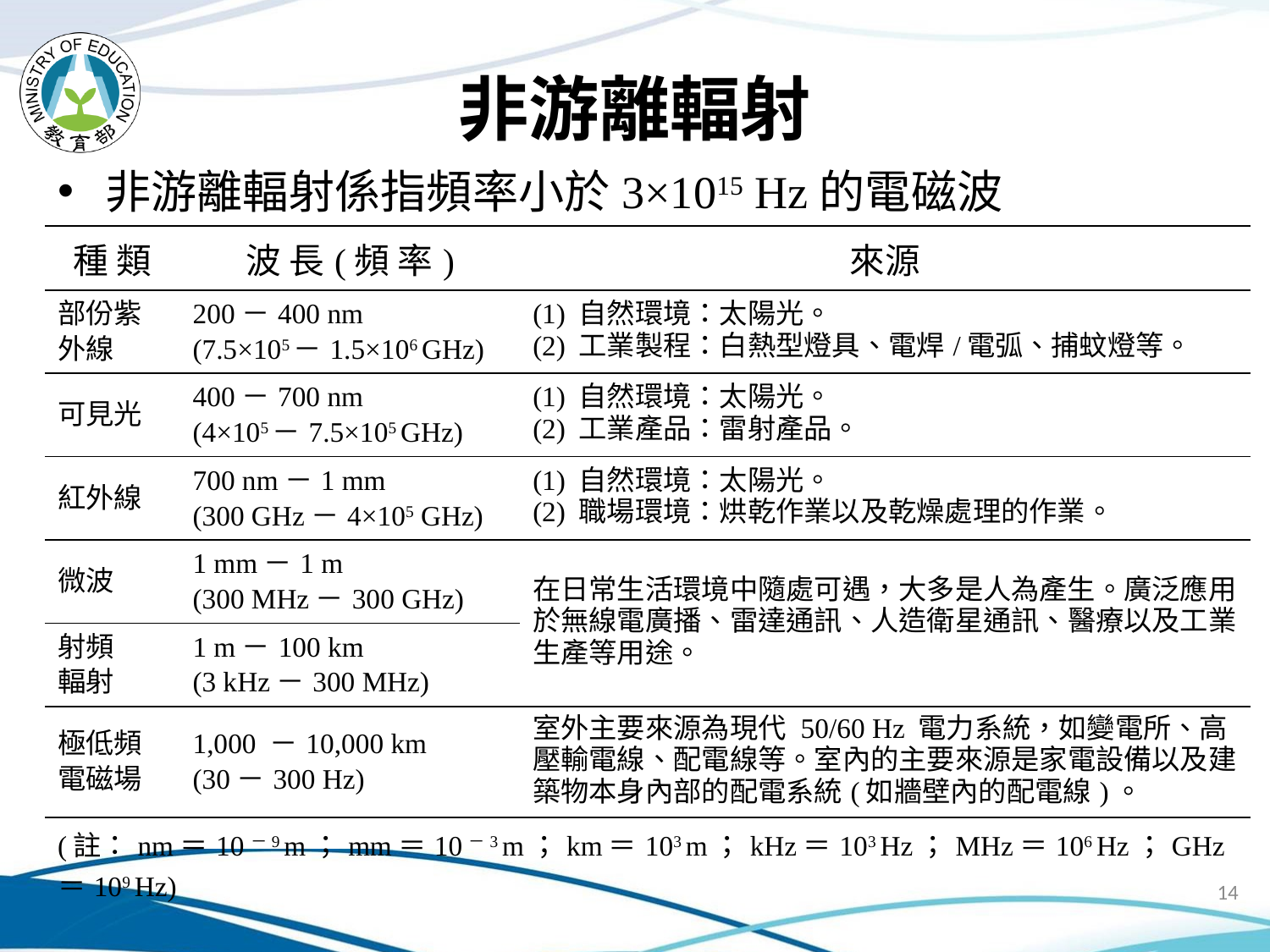

# 非游離輻射
非游離輻射係指頻率小於3×1015 Hz的電磁波
| 種 類 | 波 長(頻 率) | 來源 |
| --- | --- | --- |
| 部份紫外線 | 200－400 nm (7.5×105－1.5×106 GHz) | (1) 自然環境：太陽光。 (2) 工業製程：白熱型燈具、電焊/電弧、捕蚊燈等。 |
| 可見光 | 400－700 nm (4×105－7.5×105 GHz) | (1) 自然環境：太陽光。 (2) 工業產品：雷射產品。 |
| 紅外線 | 700 nm－1 mm (300 GHz－4×105 GHz) | (1) 自然環境：太陽光。 (2) 職場環境：烘乾作業以及乾燥處理的作業。 |
| 微波 | 1 mm－1 m (300 MHz－300 GHz) | 在日常生活環境中隨處可遇，大多是人為產生。廣泛應用於無線電廣播、雷達通訊、人造衛星通訊、醫療以及工業生產等用途。 |
| 射頻 輻射 | 1 m－100 km (3 kHz－300 MHz) |  |
| 極低頻電磁場 | 1,000 －10,000 km (30－300 Hz) | 室外主要來源為現代 50/60 Hz 電力系統，如變電所、高壓輸電線、配電線等。室內的主要來源是家電設備以及建築物本身內部的配電系統(如牆壁內的配電線)。 |
| (註：nm＝10－9 m；mm＝10－3 m；km＝103 m；kHz＝103 Hz；MHz＝106 Hz；GHz＝109 Hz) |  |  |
14